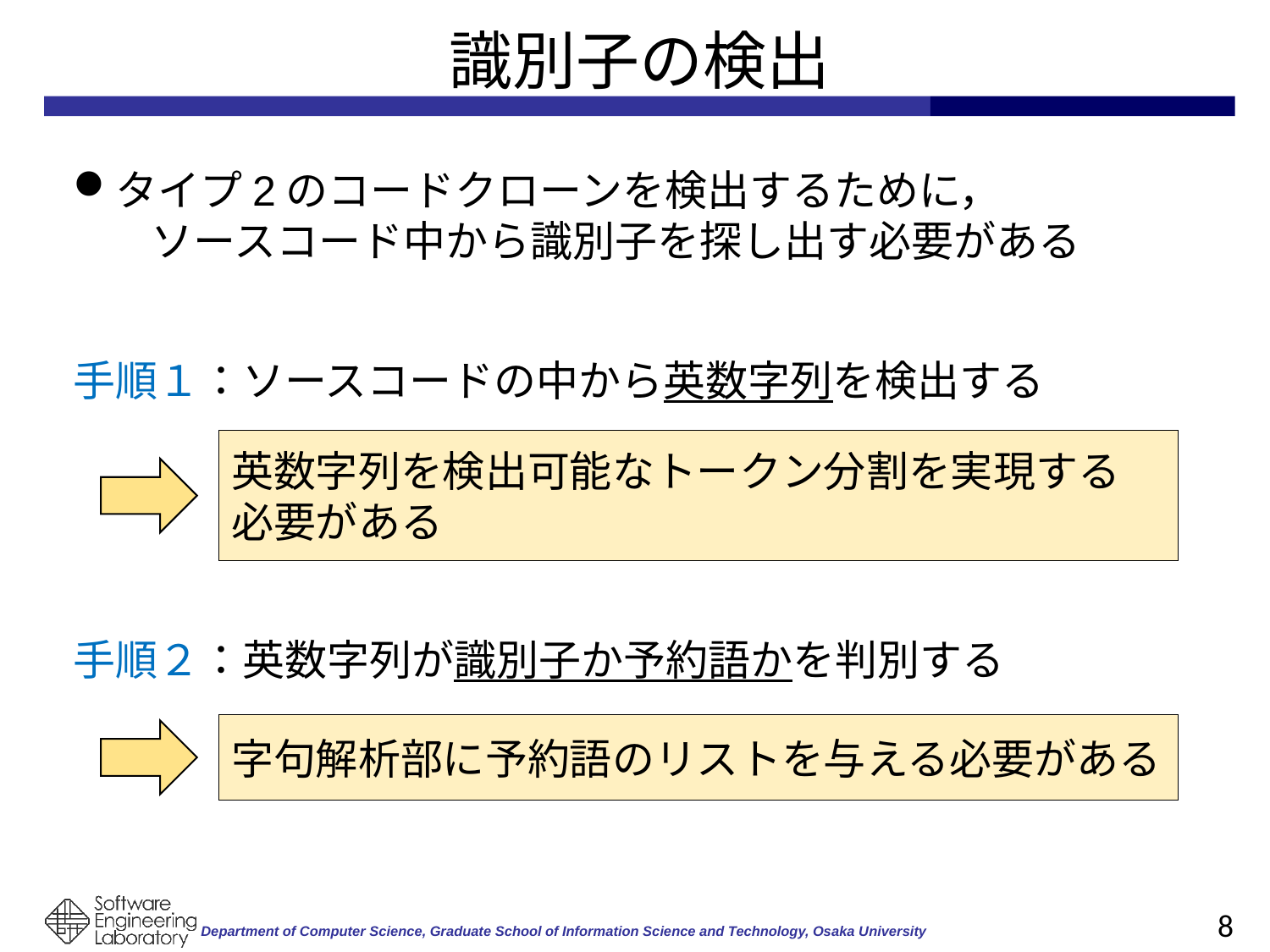

# 識別子の検出
タイプ2のコードクローンを検出するために，　　　　　ソースコード中から識別子を探し出す必要がある

手順１：ソースコードの中から英数字列を検出する

手順２：英数字列が識別子か予約語かを判別する
英数字列を検出可能なトークン分割を実現する　必要がある

字句解析部に予約語のリストを与える必要がある

8